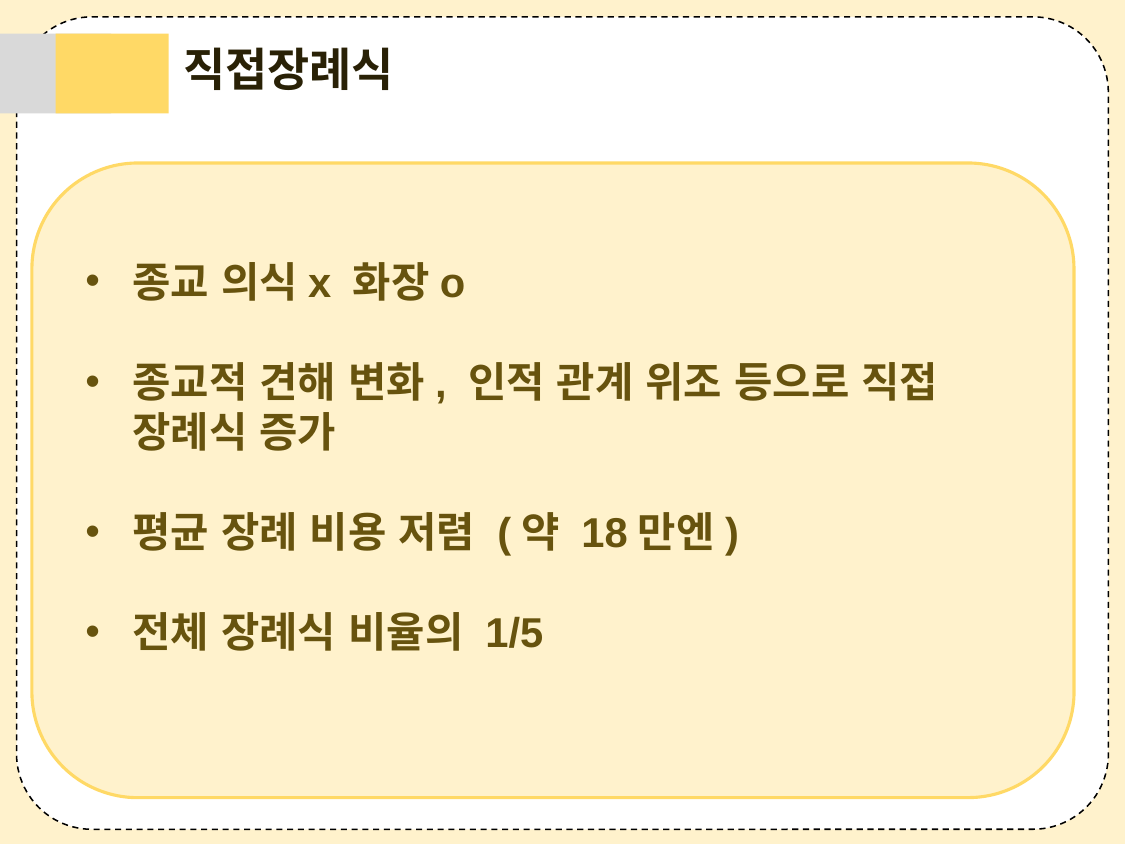

직접장례식

종교 의식x 화장o

종교적 견해 변화, 인적 관계 위조 등으로 직접 장례식 증가

평균 장례 비용 저렴 (약 18만엔)

전체 장례식 비율의 1/5